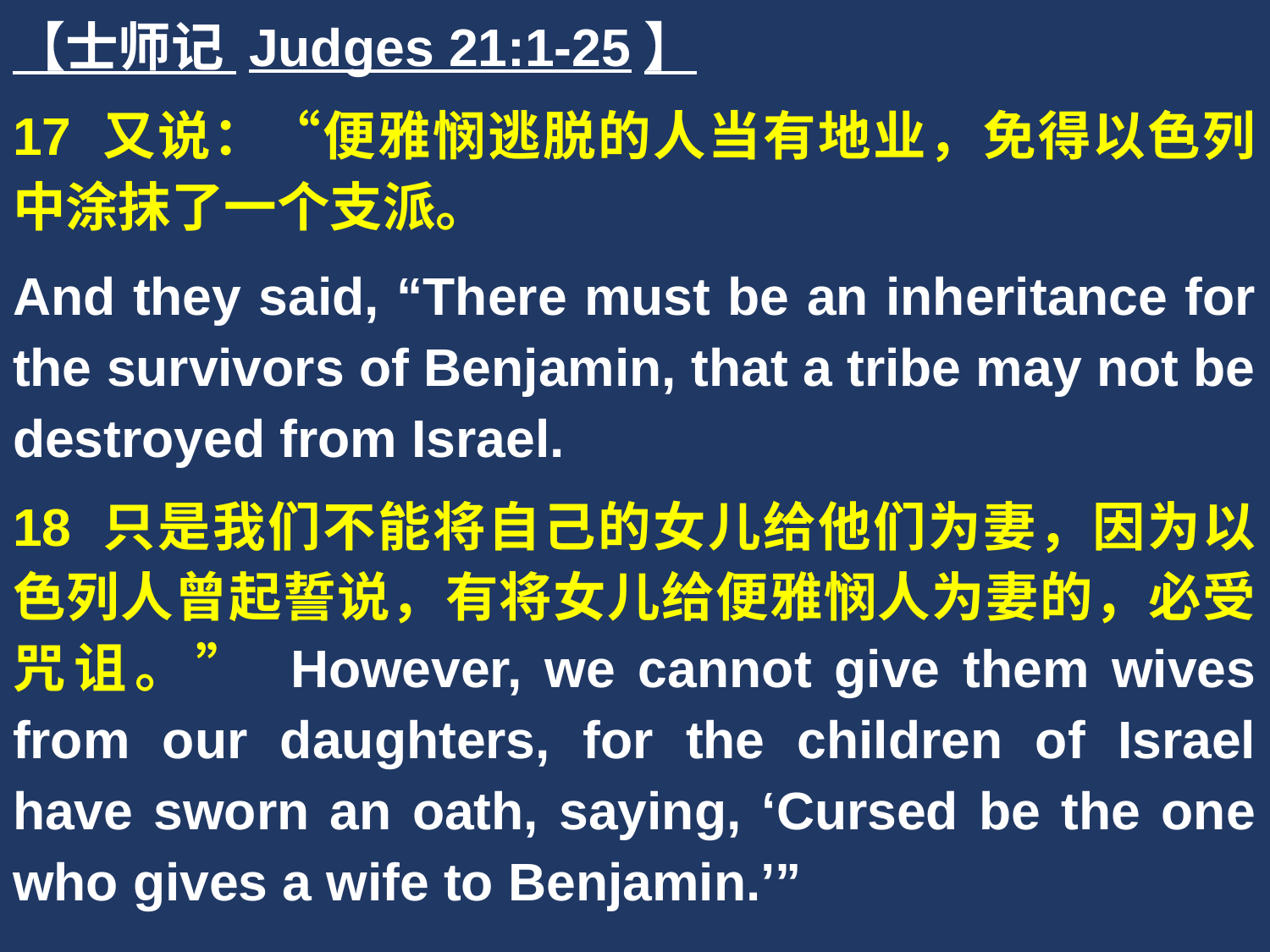

【士师记 Judges 21:1-25】
17 又说：“便雅悯逃脱的人当有地业，免得以色列中涂抹了一个支派。
And they said, “There must be an inheritance for the survivors of Benjamin, that a tribe may not be destroyed from Israel.
18 只是我们不能将自己的女儿给他们为妻，因为以色列人曾起誓说，有将女儿给便雅悯人为妻的，必受咒诅。” However, we cannot give them wives from our daughters, for the children of Israel have sworn an oath, saying, ‘Cursed be the one who gives a wife to Benjamin.’”